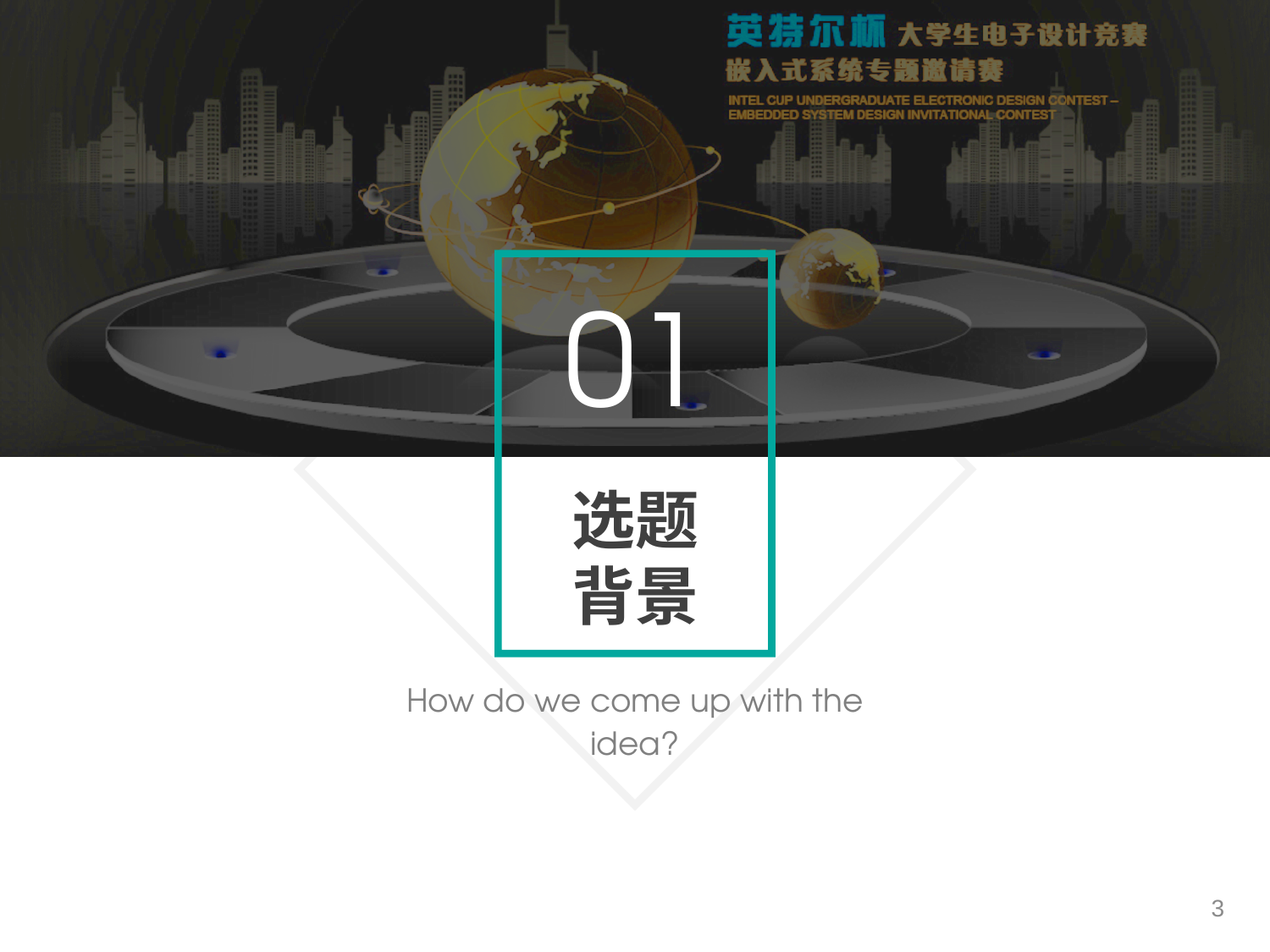

01
选题
背景
How do we come up with the idea?
3